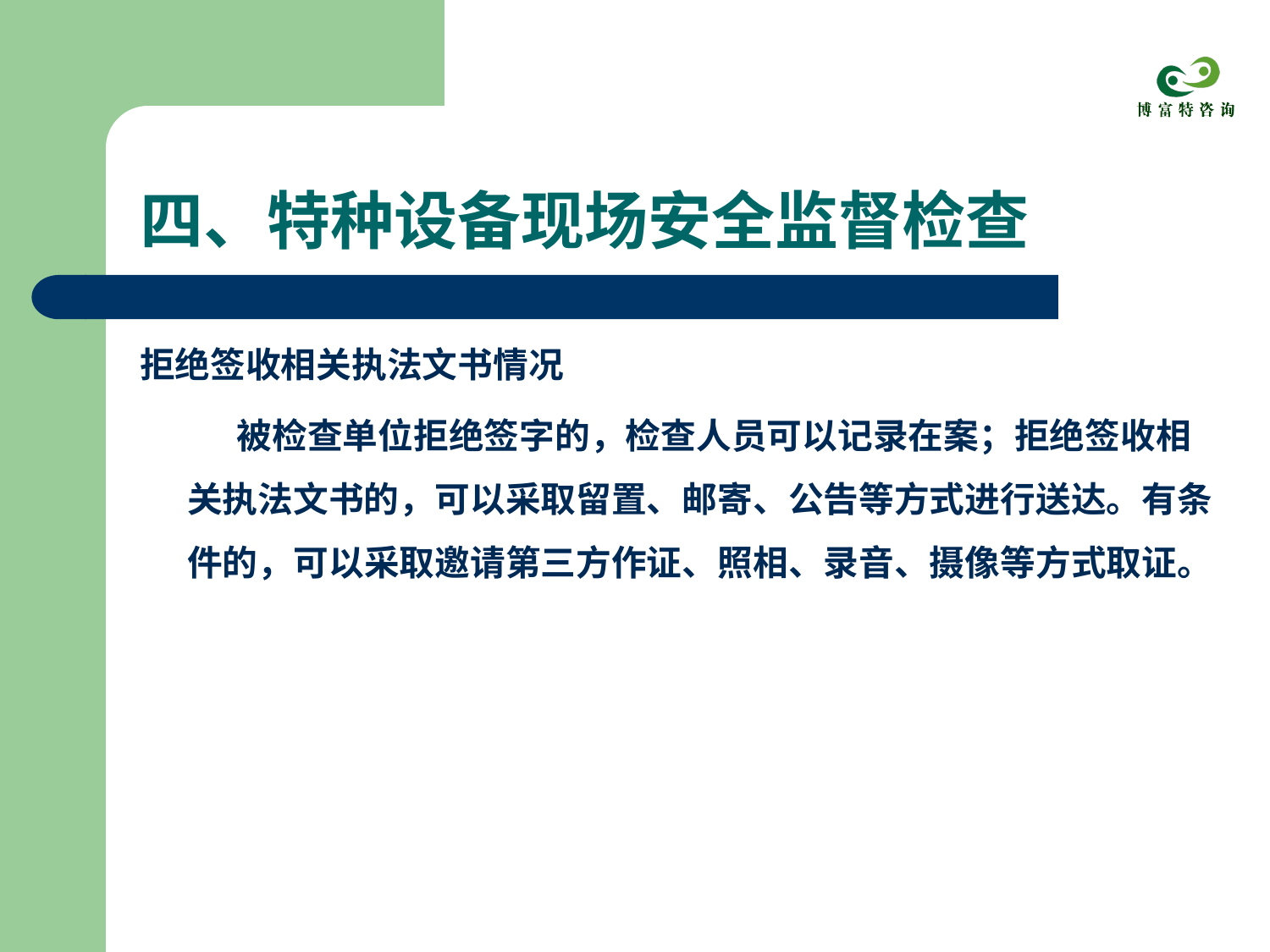

# 四、特种设备现场安全监督检查
拒绝签收相关执法文书情况
           被检查单位拒绝签字的，检查人员可以记录在案；拒绝签收相关执法文书的，可以采取留置、邮寄、公告等方式进行送达。有条件的，可以采取邀请第三方作证、照相、录音、摄像等方式取证。